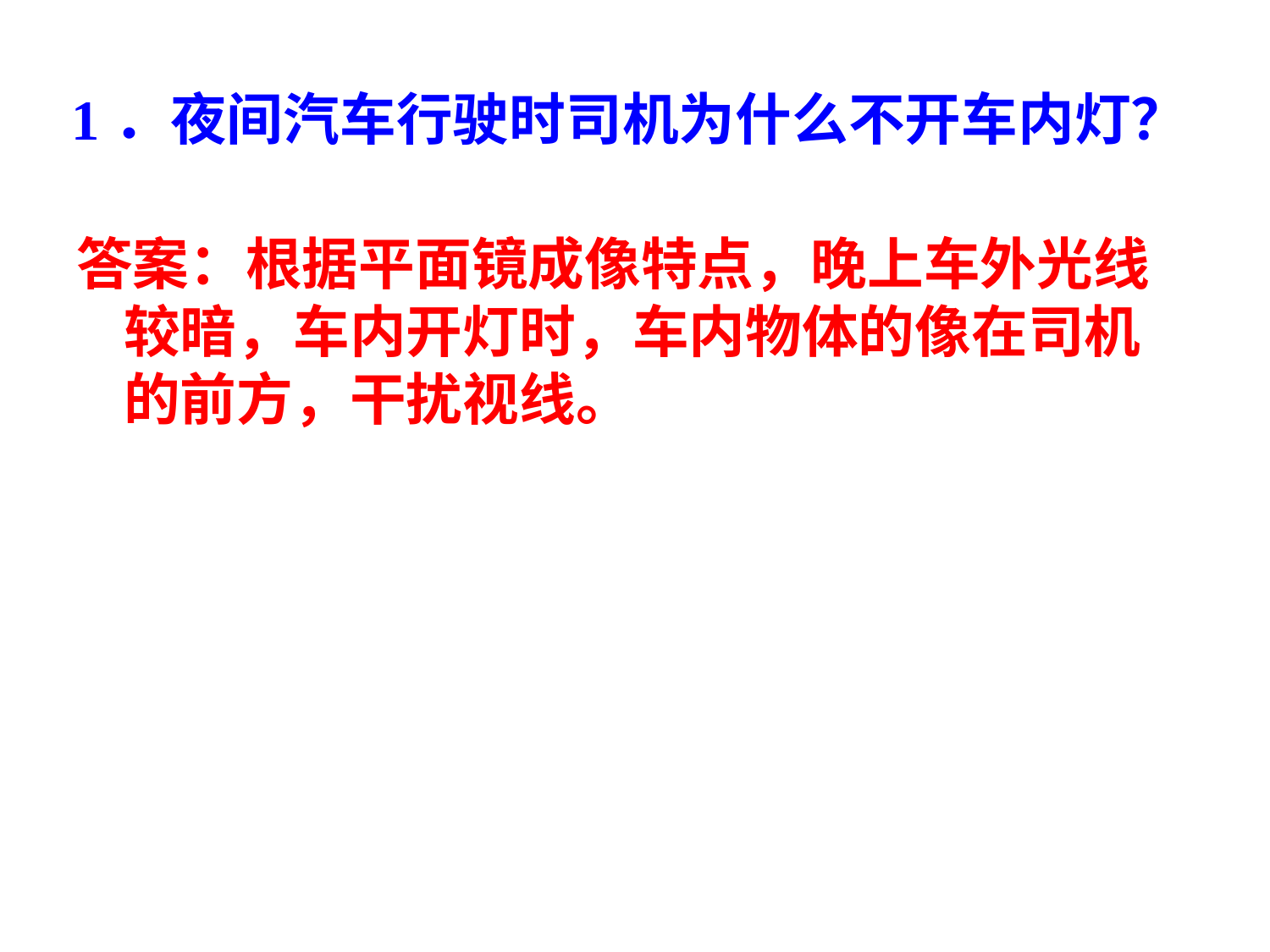

# 1．夜间汽车行驶时司机为什么不开车内灯？
答案：根据平面镜成像特点，晚上车外光线较暗，车内开灯时，车内物体的像在司机的前方，干扰视线。